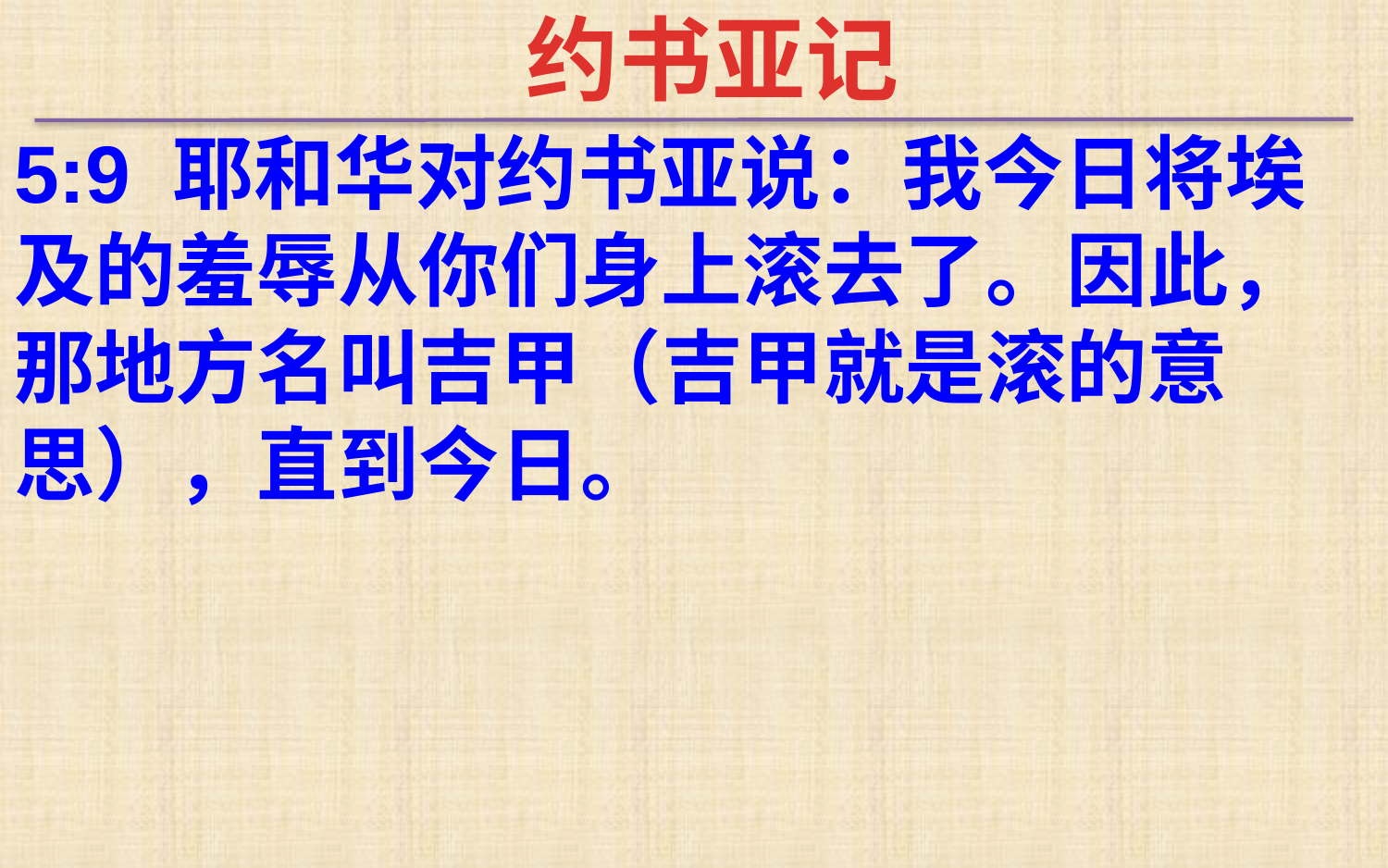

约书亚记
5:9 耶和华对约书亚说：我今日将埃及的羞辱从你们身上滚去了。因此，那地方名叫吉甲（吉甲就是滚的意思），直到今日。